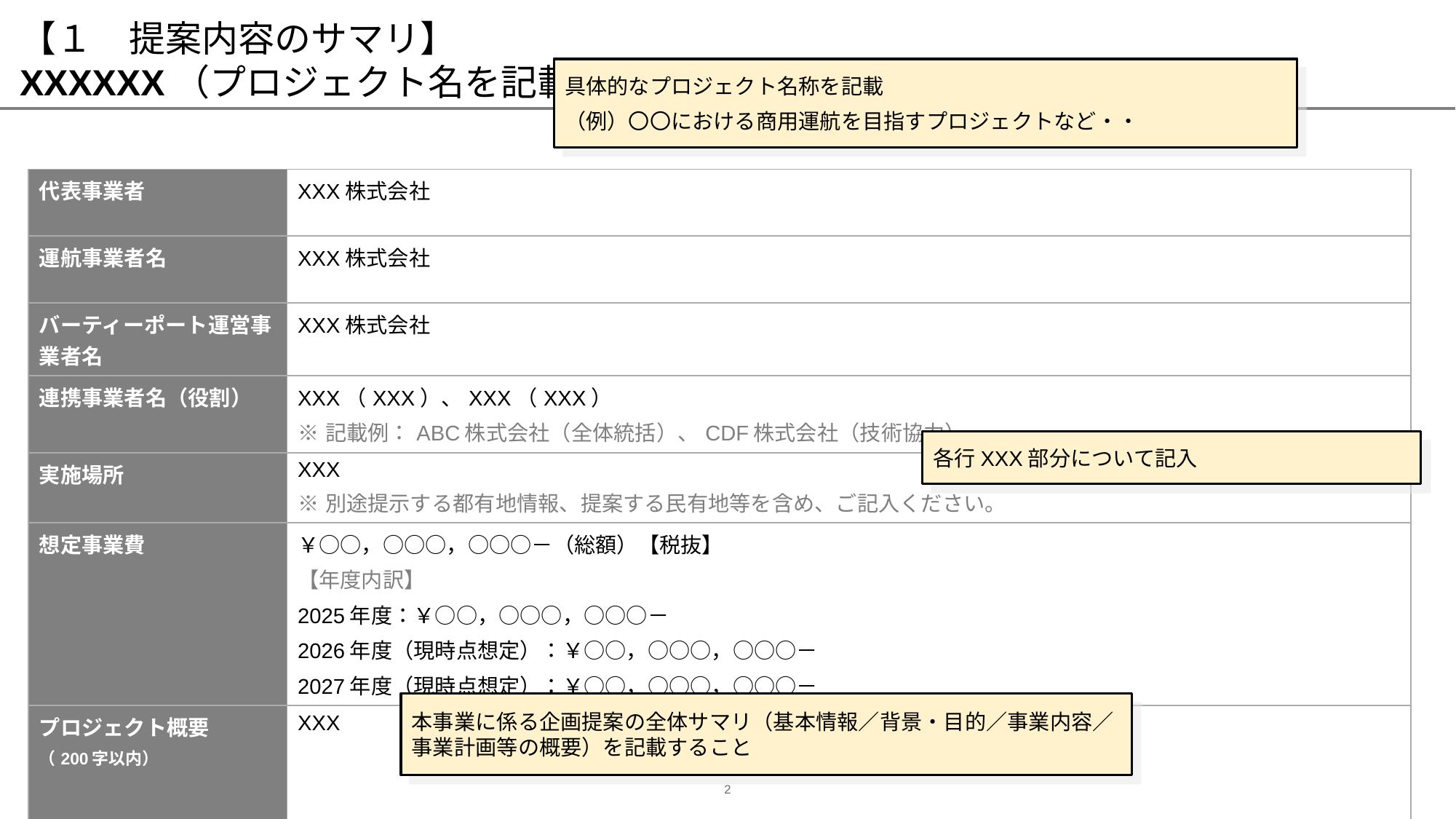

# 【１　提案内容のサマリ】 XXXXXX（プロジェクト名を記載）
具体的なプロジェクト名称を記載
（例）〇〇における商用運航を目指すプロジェクトなど・・
| 代表事業者 | XXX株式会社 |
| --- | --- |
| 運航事業者名 | XXX株式会社 |
| バーティーポート運営事業者名 | XXX株式会社 |
| 連携事業者名（役割） | XXX（XXX）、XXX（XXX） ※記載例：ABC株式会社（全体統括）、CDF株式会社（技術協力） |
| 実施場所 | XXX ※別途提示する都有地情報、提案する民有地等を含め、ご記入ください。 |
| 想定事業費 | ￥○○，○○○，○○○－（総額）【税抜】 【年度内訳】 2025年度：￥○○，○○○，○○○－ 2026年度（現時点想定）：￥○○，○○○，○○○－ 2027年度（現時点想定）：￥○○，○○○，○○○－ |
| プロジェクト概要 （200字以内） | XXX |
各行XXX部分について記入
本事業に係る企画提案の全体サマリ（基本情報／背景・目的／事業内容／事業計画等の概要）を記載すること